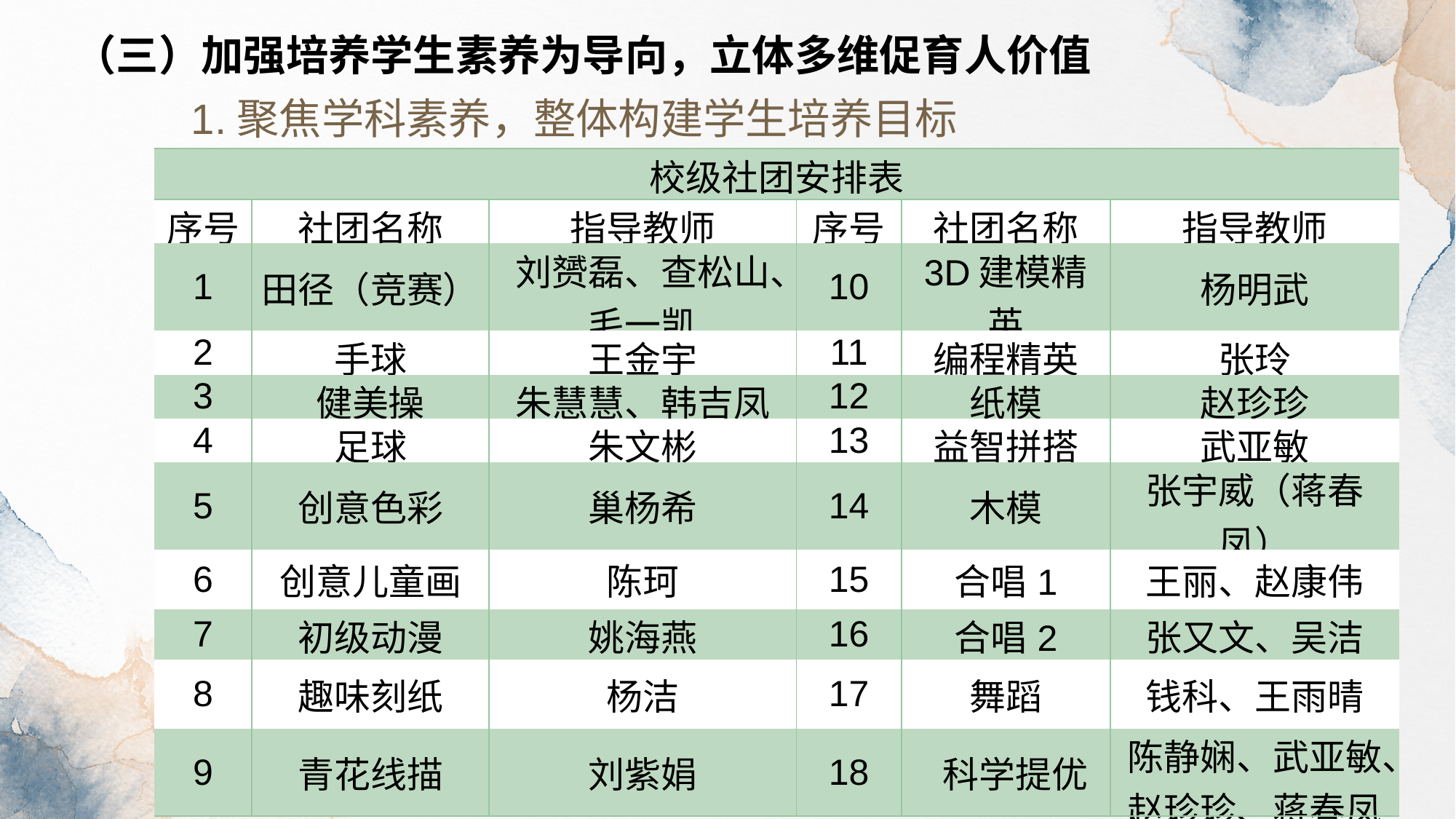

（三）加强培养学生素养为导向，立体多维促育人价值
1.聚焦学科素养，整体构建学生培养目标
| 校级社团安排表 |  |  |  |  |  |
| --- | --- | --- | --- | --- | --- |
| 序号 | 社团名称 | 指导教师 | 序号 | 社团名称 | 指导教师 |
| 1 | 田径（竞赛） | 刘赟磊、查松山、毛一凯 | 10 | 3D建模精英 | 杨明武 |
| 2 | 手球 | 王金宇 | 11 | 编程精英 | 张玲 |
| 3 | 健美操 | 朱慧慧、韩吉凤 | 12 | 纸模 | 赵珍珍 |
| 4 | 足球 | 朱文彬 | 13 | 益智拼搭 | 武亚敏 |
| 5 | 创意色彩 | 巢杨希 | 14 | 木模 | 张宇威（蒋春凤） |
| 6 | 创意儿童画 | 陈珂 | 15 | 合唱1 | 王丽、赵康伟 |
| 7 | 初级动漫 | 姚海燕 | 16 | 合唱2 | 张又文、吴洁 |
| 8 | 趣味刻纸 | 杨洁 | 17 | 舞蹈 | 钱科、王雨晴 |
| 9 | 青花线描 | 刘紫娟 | 18 | 科学提优 | 陈静娴、武亚敏、赵珍珍、蒋春凤 |